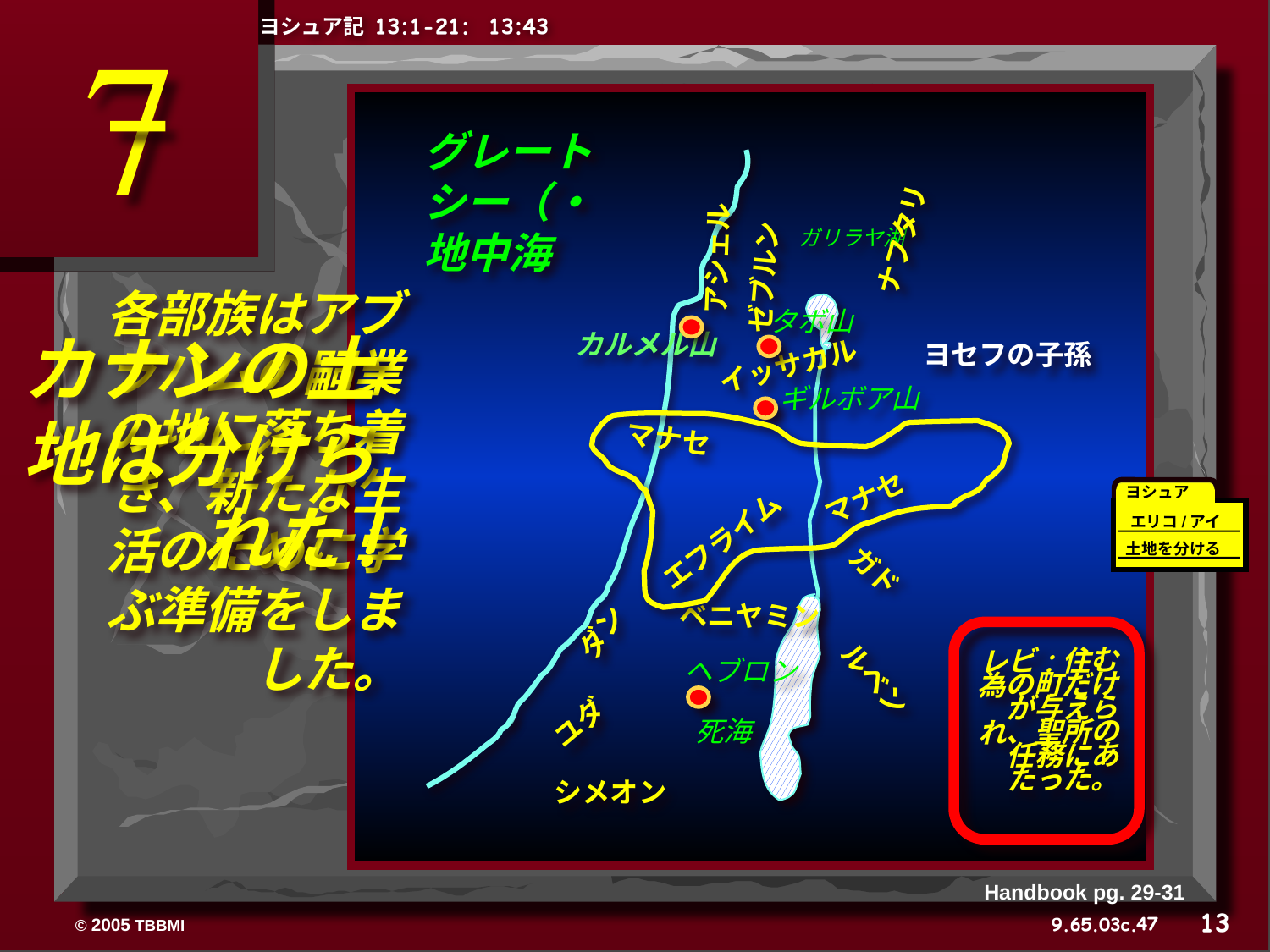

7

ヨシュア記 13:1-21:  13:43

グレートシー（・地中海

ナフタリ
アシェル
ゼブルン
ガリラヤ湖
各部族はアブラハムの嗣業の地に落ち着き、新たな生活のために学ぶ準備をしました。

タボ山

カナンの土地は分けられた!
カルメル山
ヨセフの子孫

イッサカル

ギルボア山

マナセ
マナセ
ヨシュア

エフライム

エリコ/アイ

土地を分ける

ダン

ベニヤミン
ガド

レビ:住む為の町だけが与えられ、聖所の任務にあたった。
ヘブロン
ユダ

ルベン
死海
シメオン
Handbook pg. 29-31

13
47